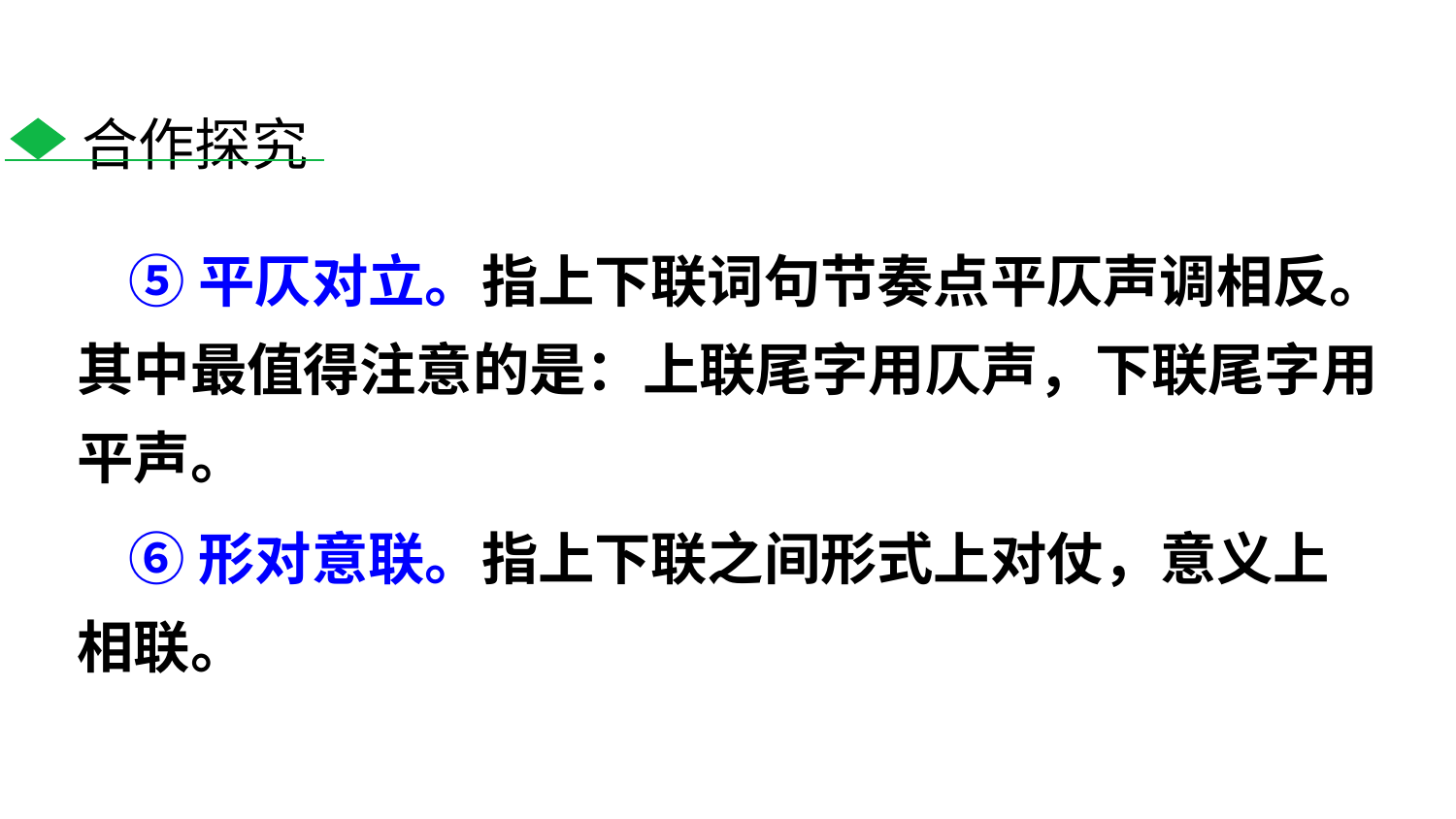

合作探究

    ⑤平仄对立。指上下联词句节奏点平仄声调相反。其中最值得注意的是：上联尾字用仄声，下联尾字用平声。
    ⑥形对意联。指上下联之间形式上对仗，意义上相联。